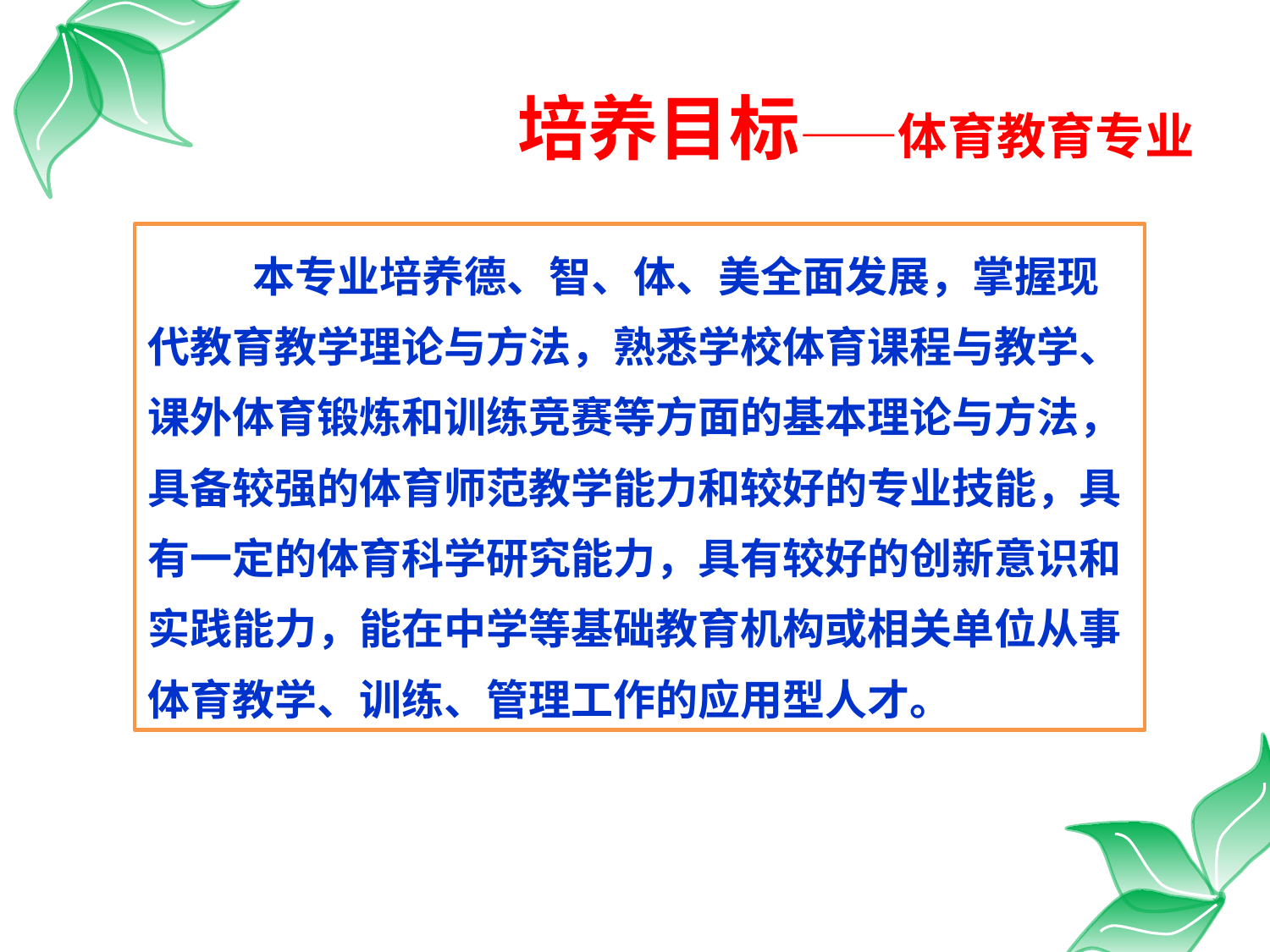

培养目标——体育教育专业
          本专业培养德、智、体、美全面发展，掌握现代教育教学理论与方法，熟悉学校体育课程与教学、课外体育锻炼和训练竞赛等方面的基本理论与方法，具备较强的体育师范教学能力和较好的专业技能，具有一定的体育科学研究能力，具有较好的创新意识和实践能力，能在中学等基础教育机构或相关单位从事体育教学、训练、管理工作的应用型人才。